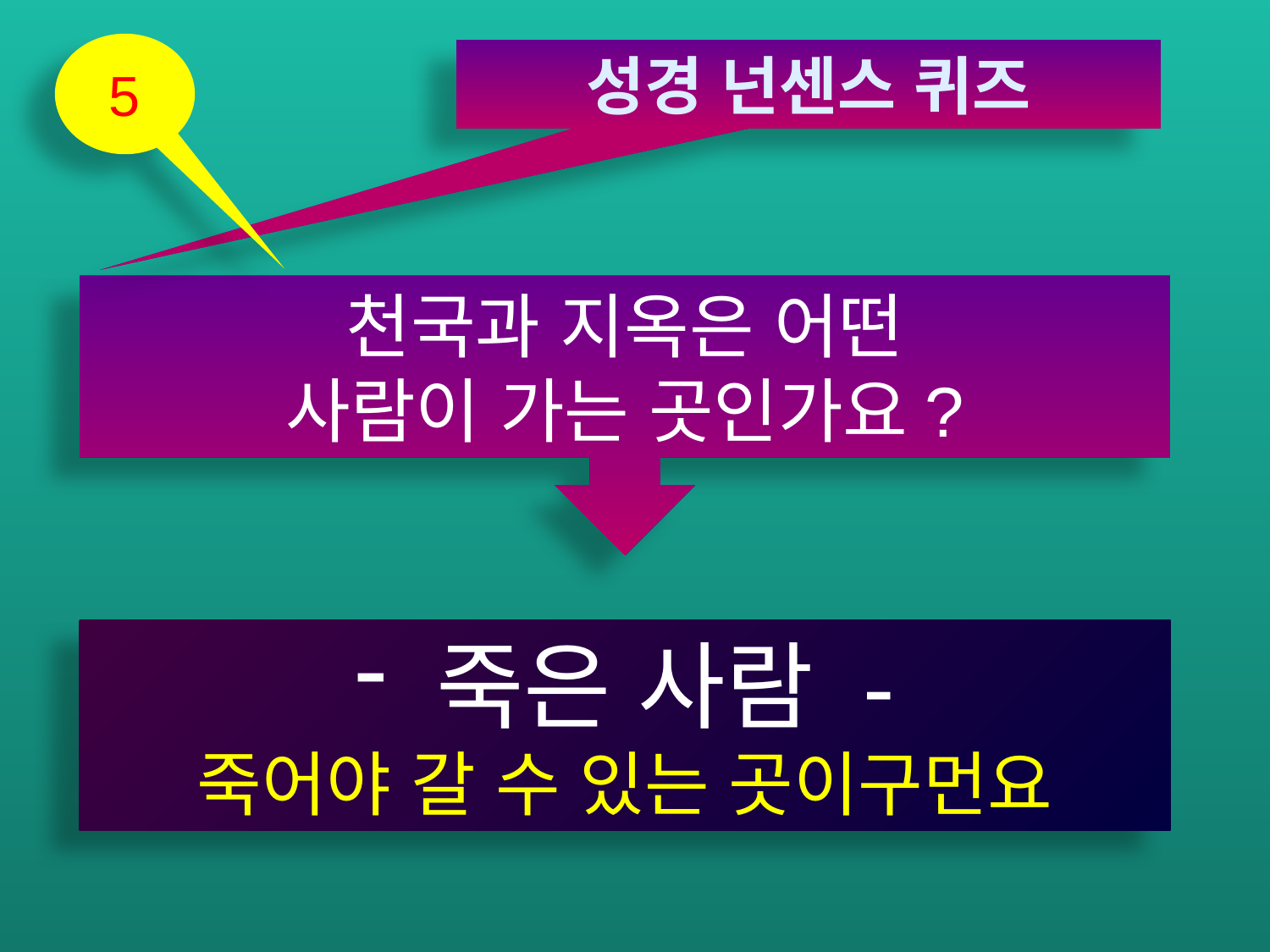

5
성경 넌센스 퀴즈
천국과 지옥은 어떤
사람이 가는 곳인가요?
 죽은 사람 -
죽어야 갈 수 있는 곳이구먼요